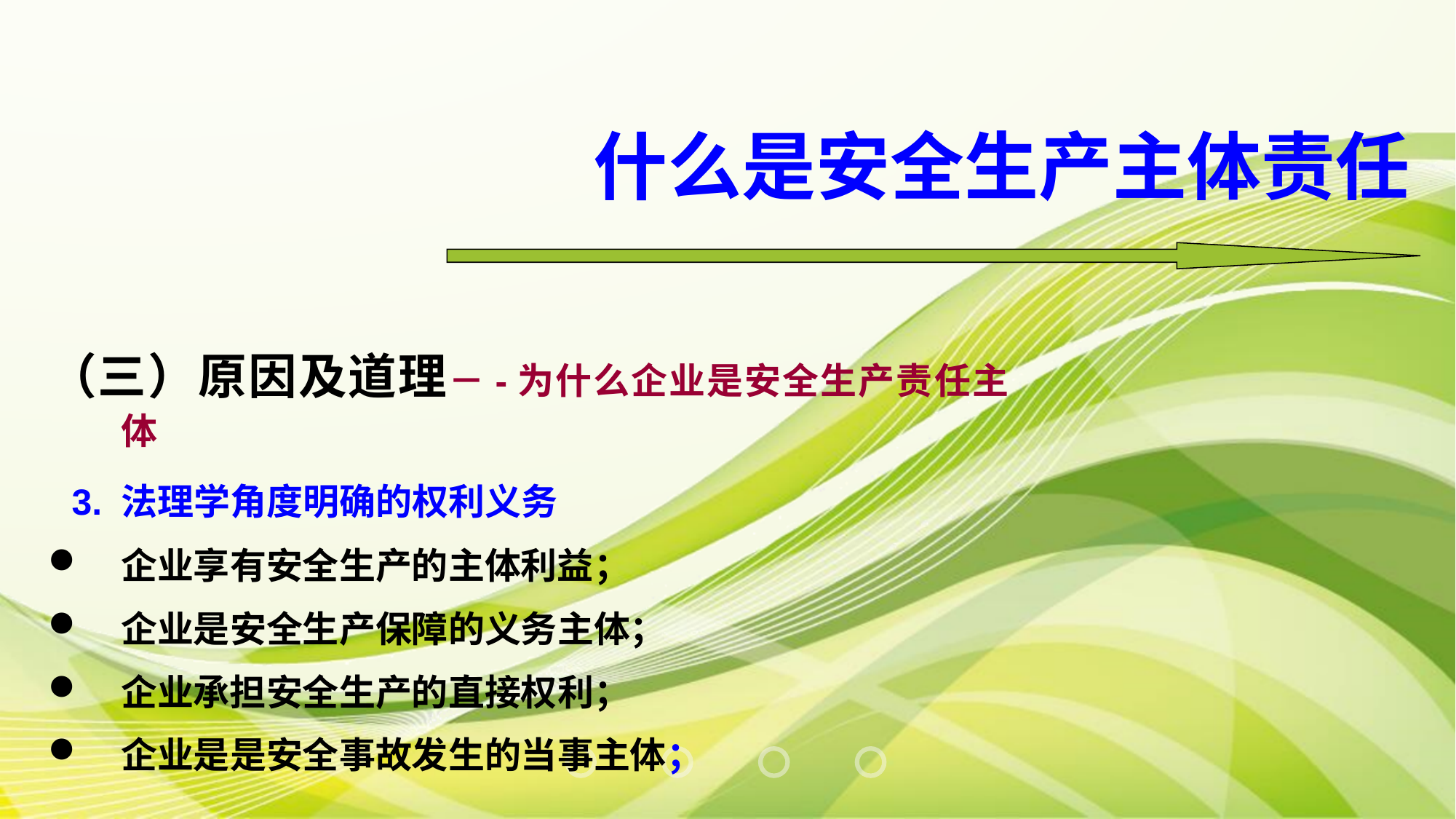

什么是安全生产主体责任

（三）原因及道理－-为什么企业是安全生产责任主体
  3. 法理学角度明确的权利义务
企业享有安全生产的主体利益；
企业是安全生产保障的义务主体；
企业承担安全生产的直接权利；
企业是是安全事故发生的当事主体；